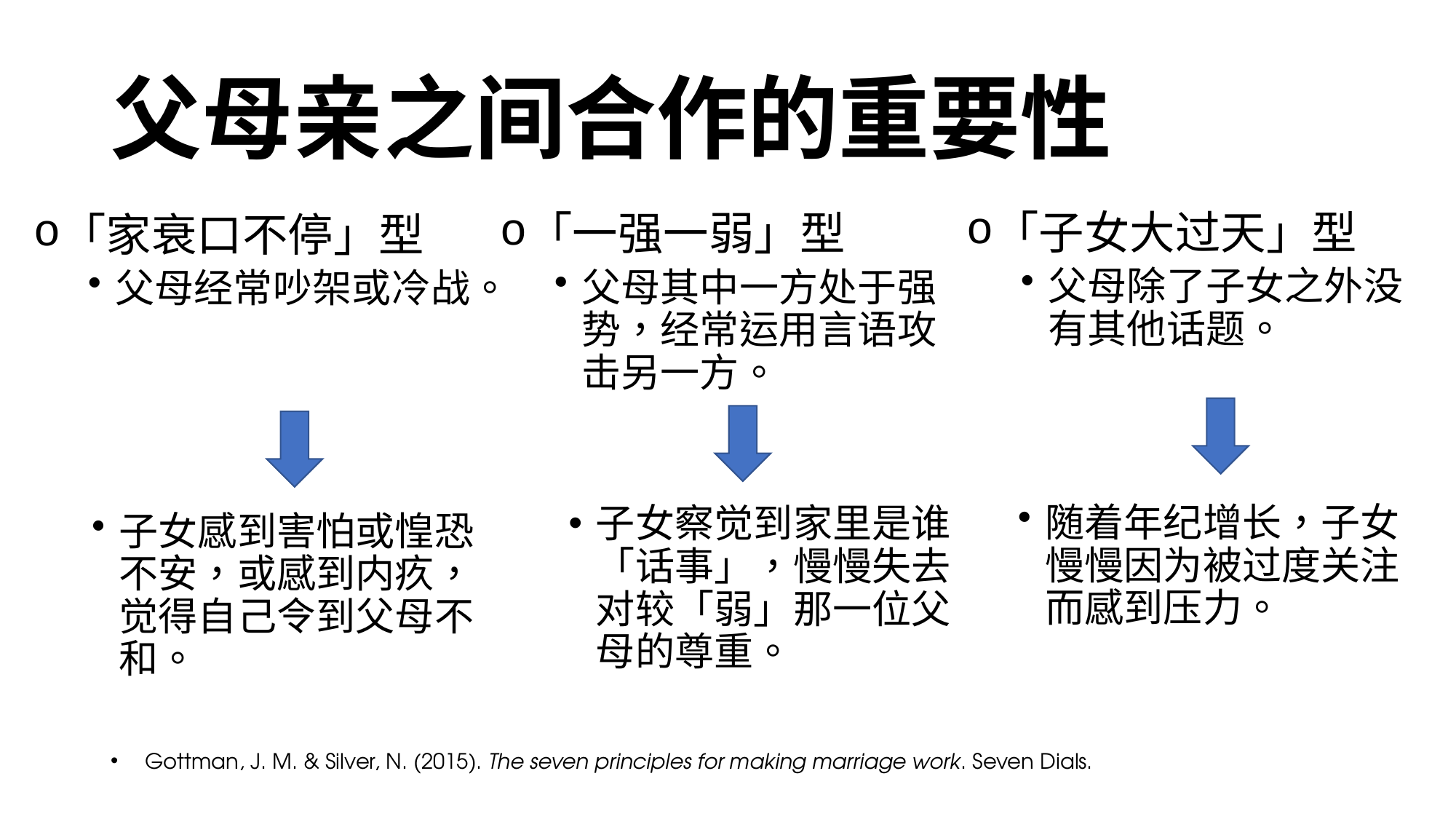

# 父母亲之间合作的重要性
「子女大过天」型
父母除了子女之外没有其他话题。
「一强一弱」型
父母其中一方处于强势，经常运用言语攻击另一方。
「家衰口不停」型
父母经常吵架或冷战。

随着年纪增长，子女慢慢因为被过度关注而感到压力。

子女察觉到家里是谁「话事」，慢慢失去对较「弱」那一位父母的尊重。

子女感到害怕或惶恐不安，或感到内疚，觉得自己令到父母不和。
Gottman, J. M. & Silver, N. (2015). The seven principles for making marriage work. Seven Dials.